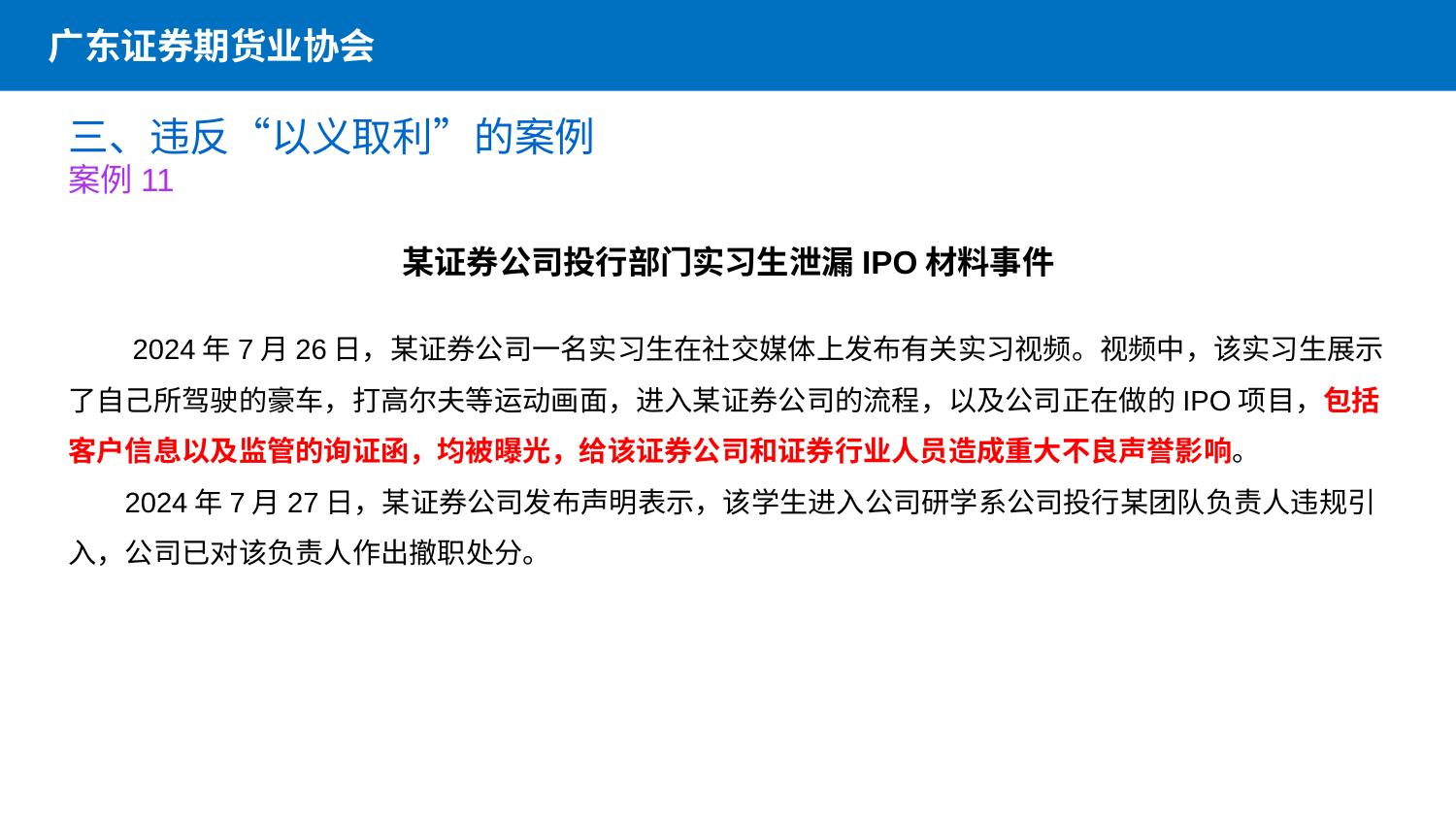

广东证券期货业协会
三、违反“以义取利”的案例
案例11

某证券公司投行部门实习生泄漏IPO材料事件

        2024年7月26日，某证券公司一名实习生在社交媒体上发布有关实习视频。视频中，该实习生展示了自己所驾驶的豪车，打高尔夫等运动画面，进入某证券公司的流程，以及公司正在做的IPO项目，包括客户信息以及监管的询证函，均被曝光，给该证券公司和证券行业人员造成重大不良声誉影响。
       2024年7月27日，某证券公司发布声明表示，该学生进入公司研学系公司投行某团队负责人违规引入，公司已对该负责人作出撤职处分。